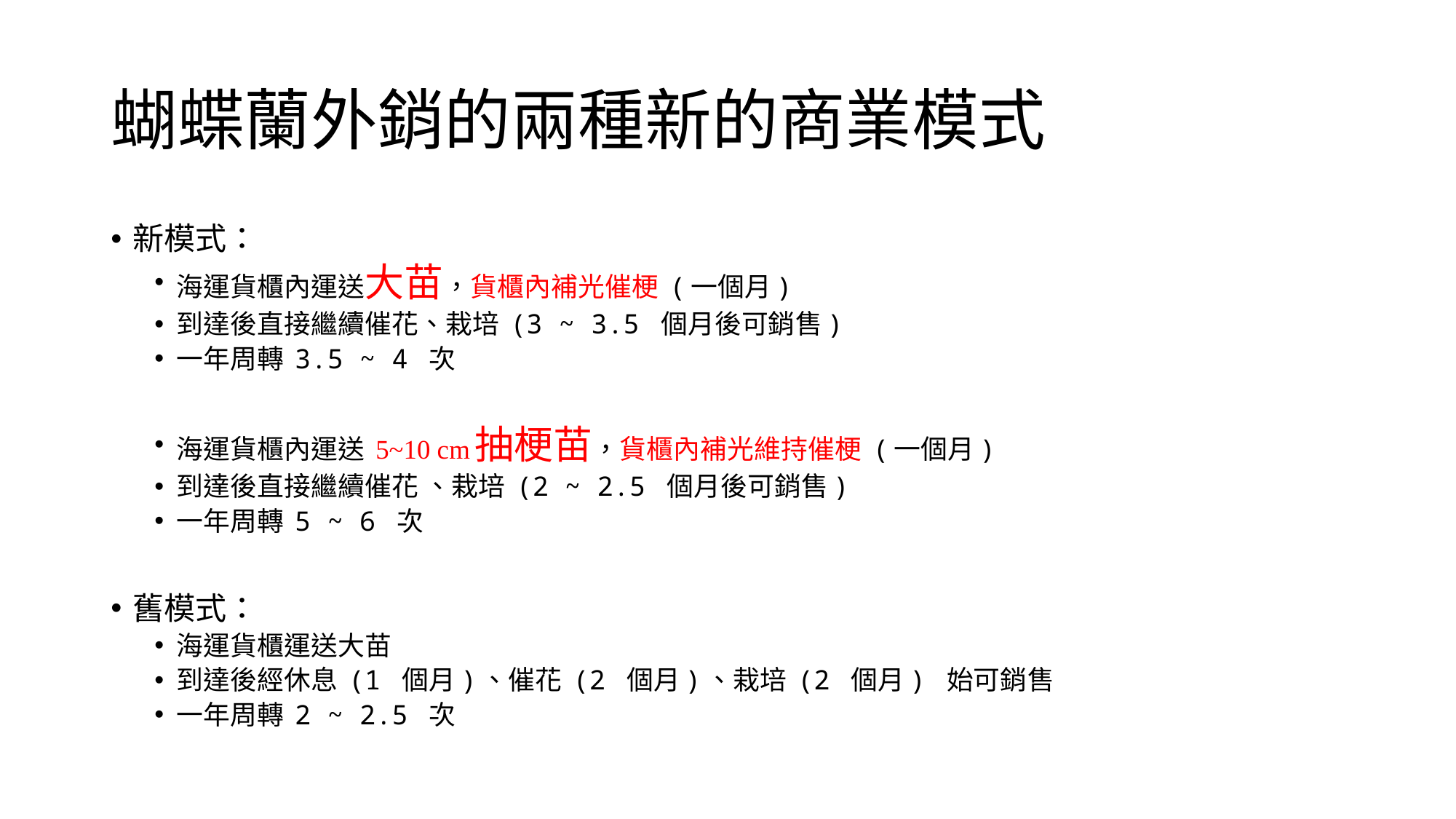

# 蝴蝶蘭外銷的兩種新的商業模式
新模式：
海運貨櫃內運送大苗，貨櫃內補光催梗 (一個月)
到達後直接繼續催花、栽培 (3 ~ 3.5 個月後可銷售)
一年周轉 3.5 ~ 4 次

海運貨櫃內運送 5~10 cm抽梗苗，貨櫃內補光維持催梗 (一個月)
到達後直接繼續催花 、栽培 (2 ~ 2.5 個月後可銷售)
一年周轉 5 ~ 6 次

舊模式：
海運貨櫃運送大苗
到達後經休息 (1 個月)、催花 (2 個月)、栽培 (2 個月) 始可銷售
一年周轉 2 ~ 2.5 次